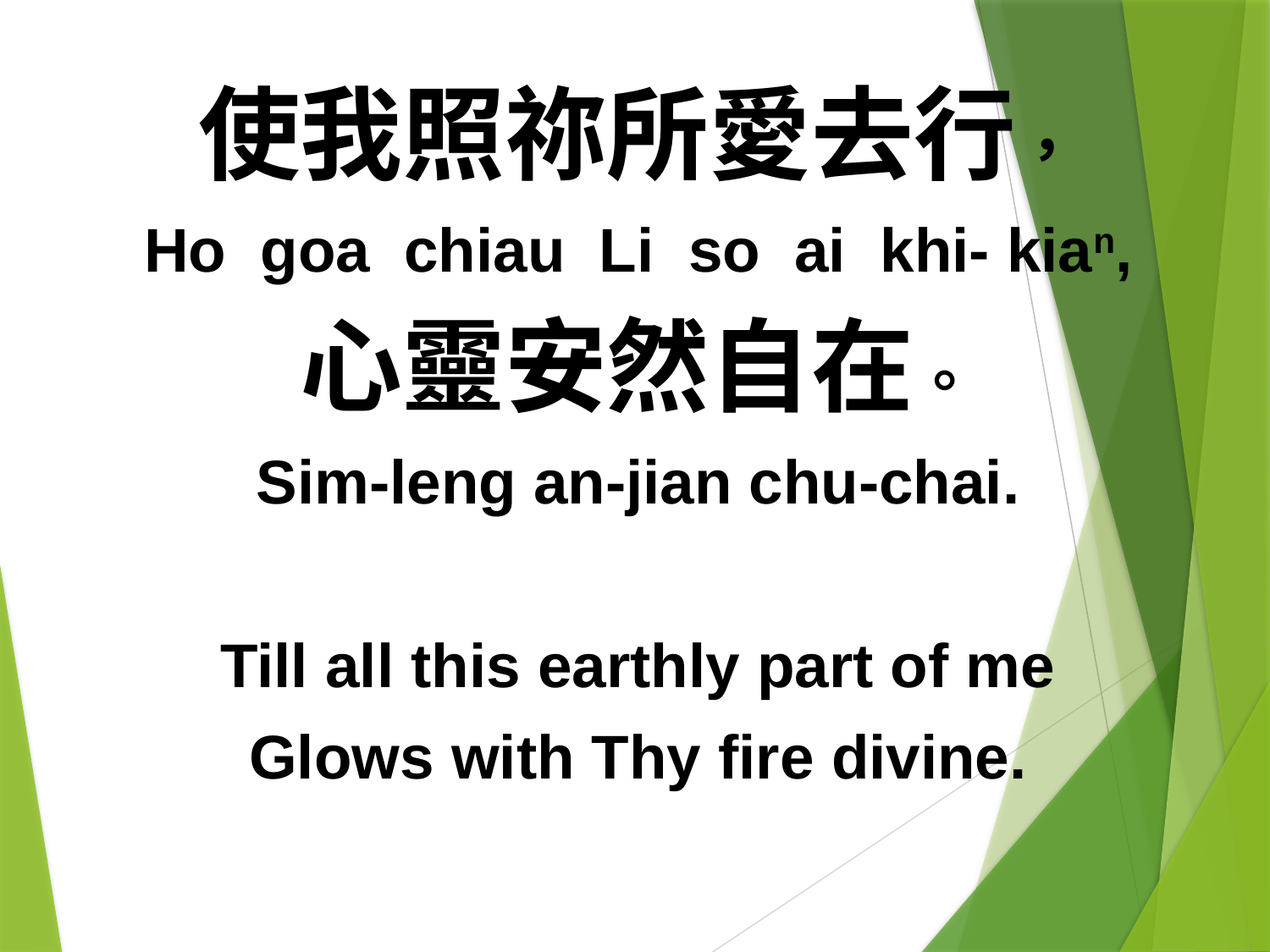

使我照祢所愛去行，
Ho  goa  chiau  Li  so  ai  khi- kian,
心靈安然自在。
Sim-leng an-jian chu-chai.

Till all this earthly part of me
Glows with Thy fire divine.